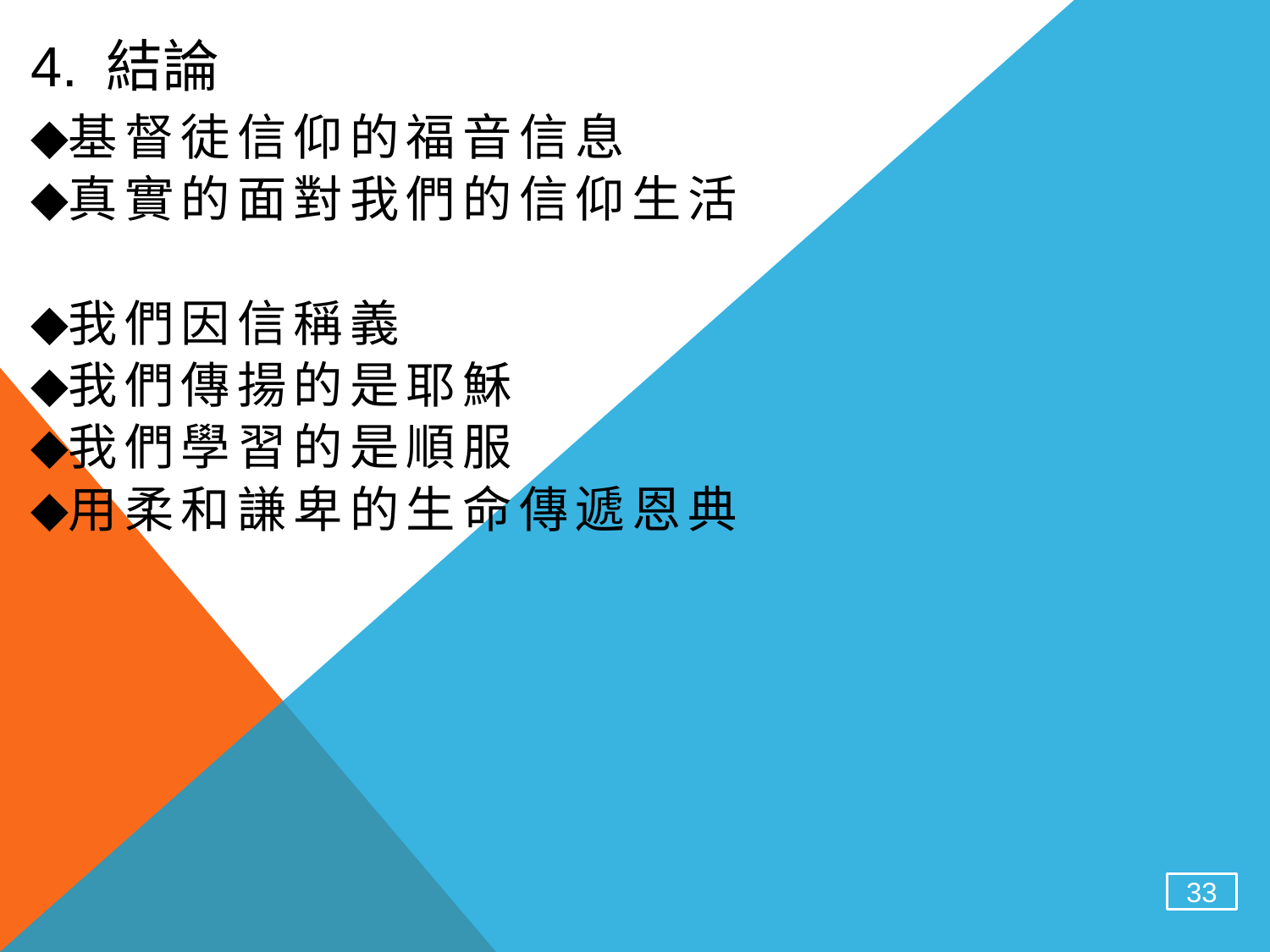

# 4. 結論
基督徒信仰的福音信息
真實的面對我們的信仰生活

我們因信稱義
我們傳揚的是耶穌
我們學習的是順服
用柔和謙卑的生命傳遞恩典
33